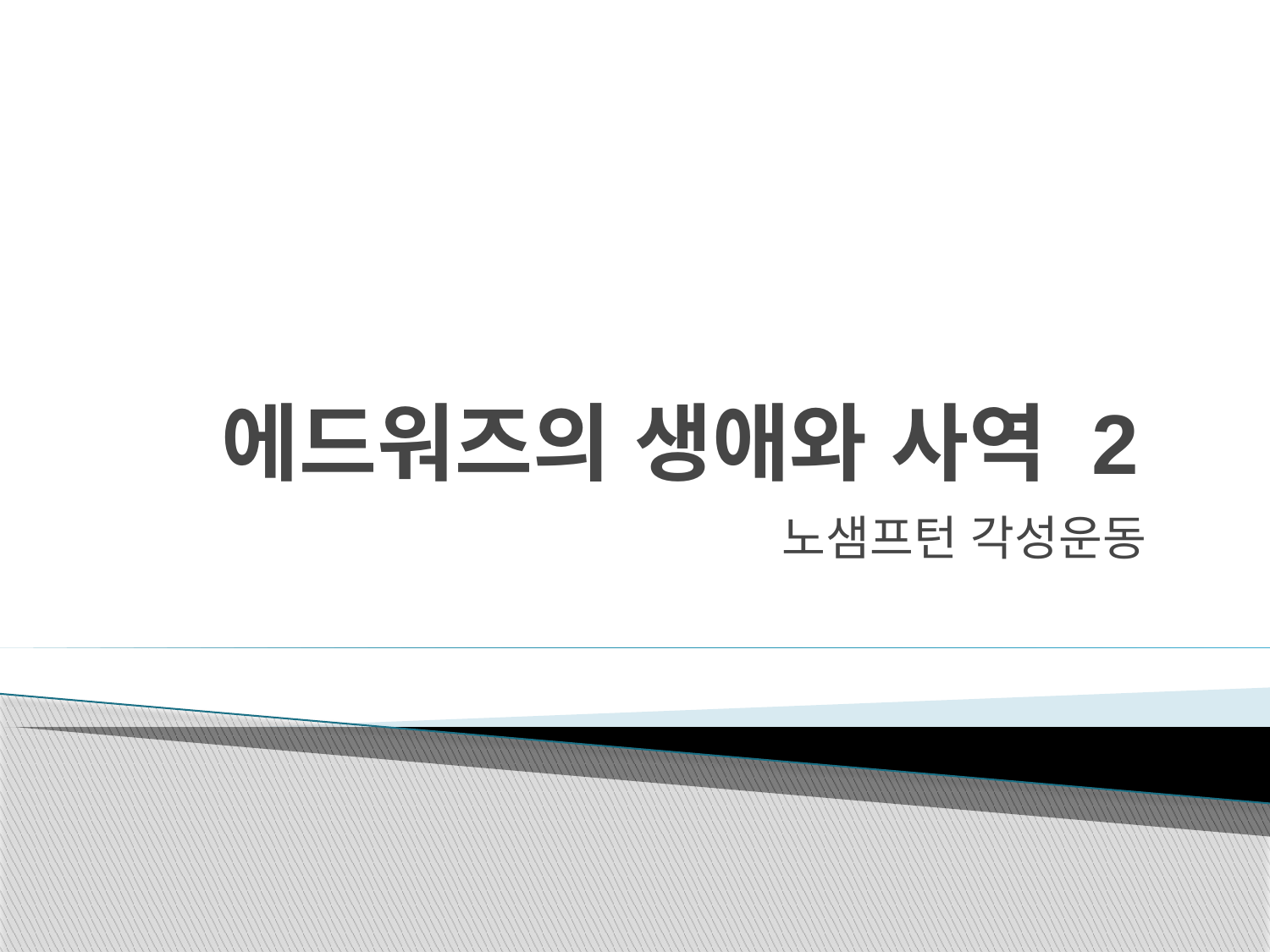

# 에드워즈의 생애와 사역 2
노샘프턴 각성운동